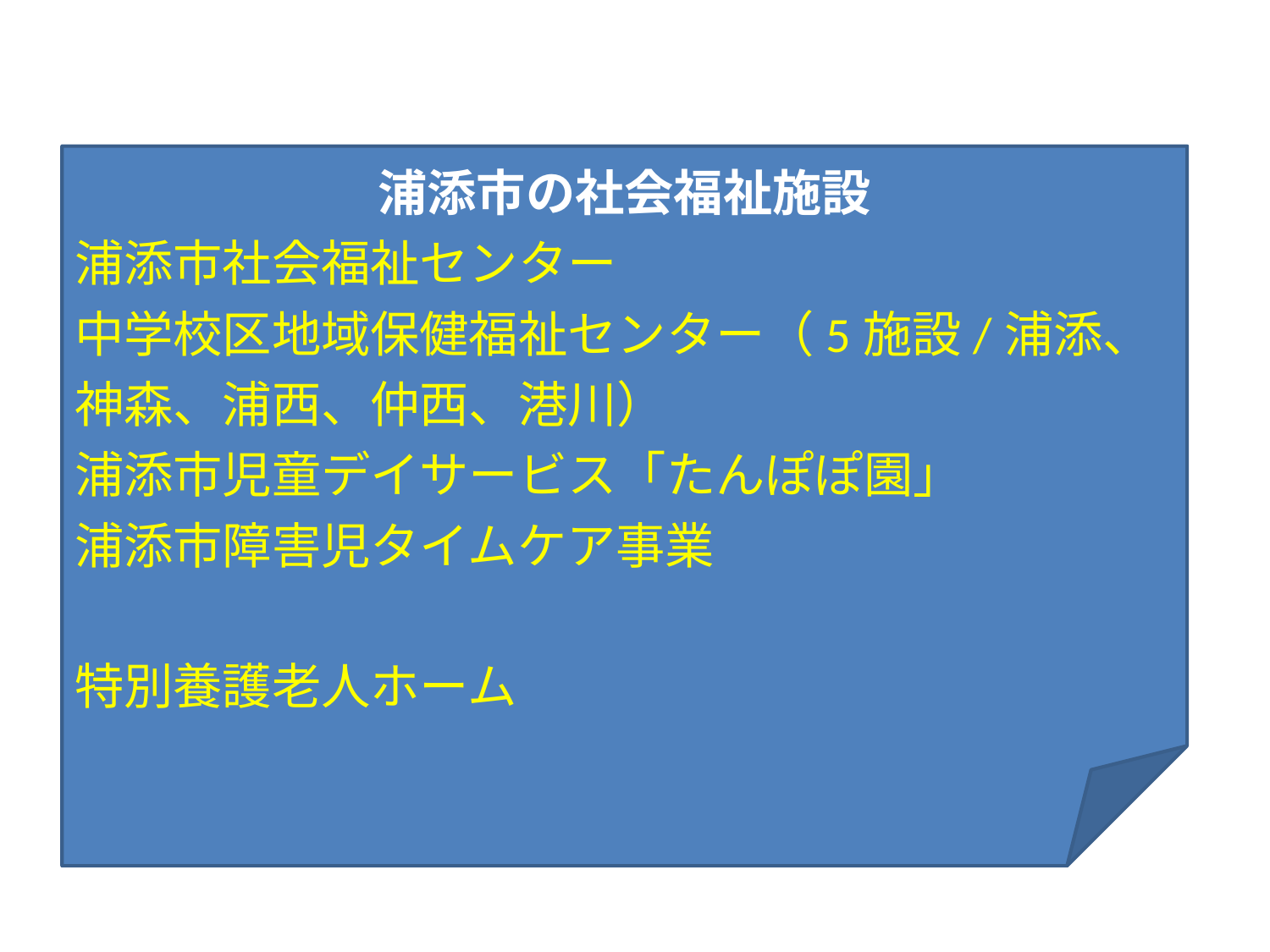

#
浦添市の社会福祉施設
浦添市社会福祉センター
中学校区地域保健福祉センター（5施設/浦添、神森、浦西、仲西、港川）
浦添市児童デイサービス「たんぽぽ園」
浦添市障害児タイムケア事業

特別養護老人ホーム